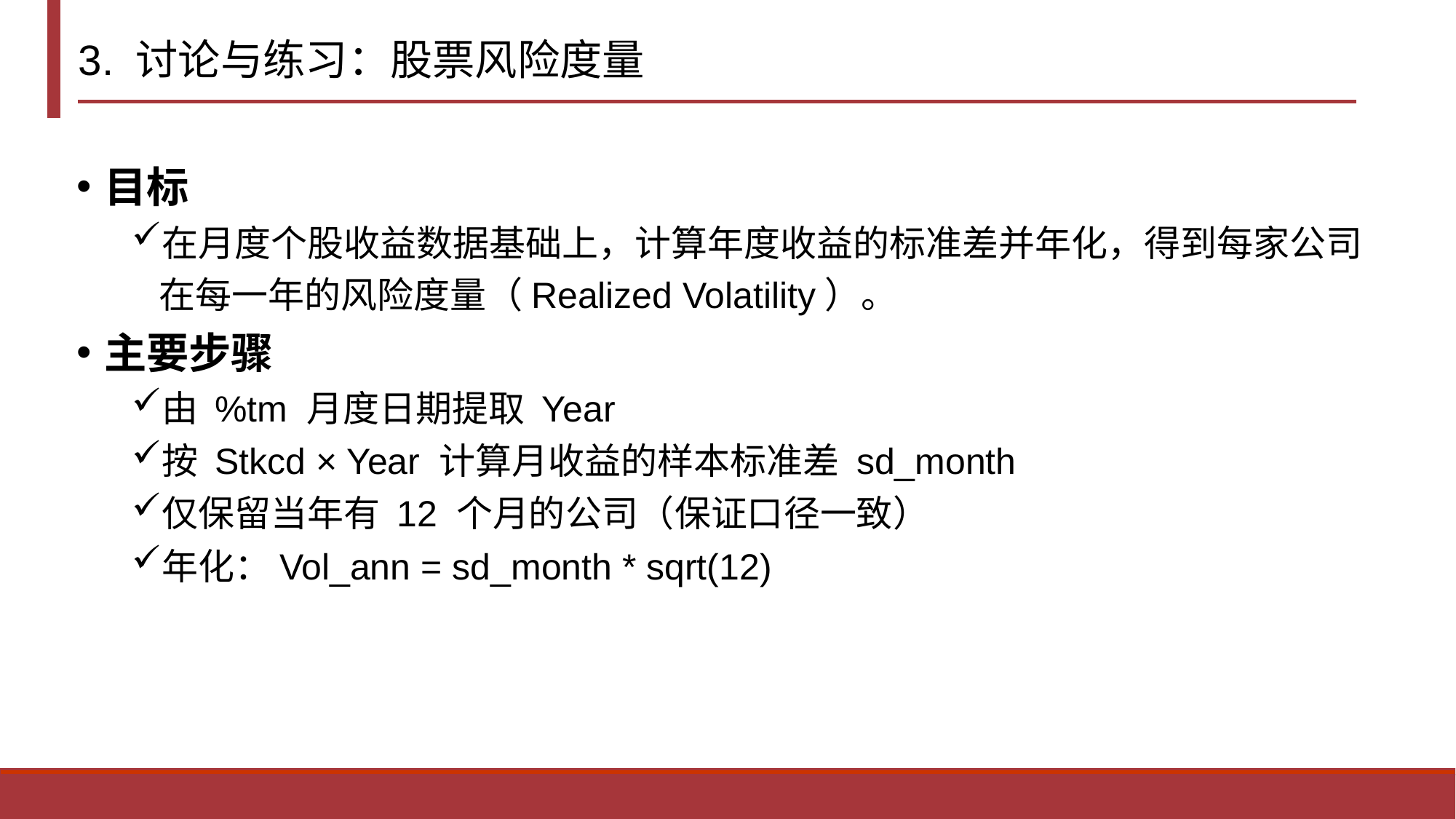

# 3. 讨论与练习：股票风险度量
目标
在月度个股收益数据基础上，计算年度收益的标准差并年化，得到每家公司在每一年的风险度量（Realized Volatility）。
主要步骤
由 %tm 月度日期提取 Year
按 Stkcd × Year 计算月收益的样本标准差 sd_month
仅保留当年有 12 个月的公司（保证口径一致）
年化：Vol_ann = sd_month * sqrt(12)